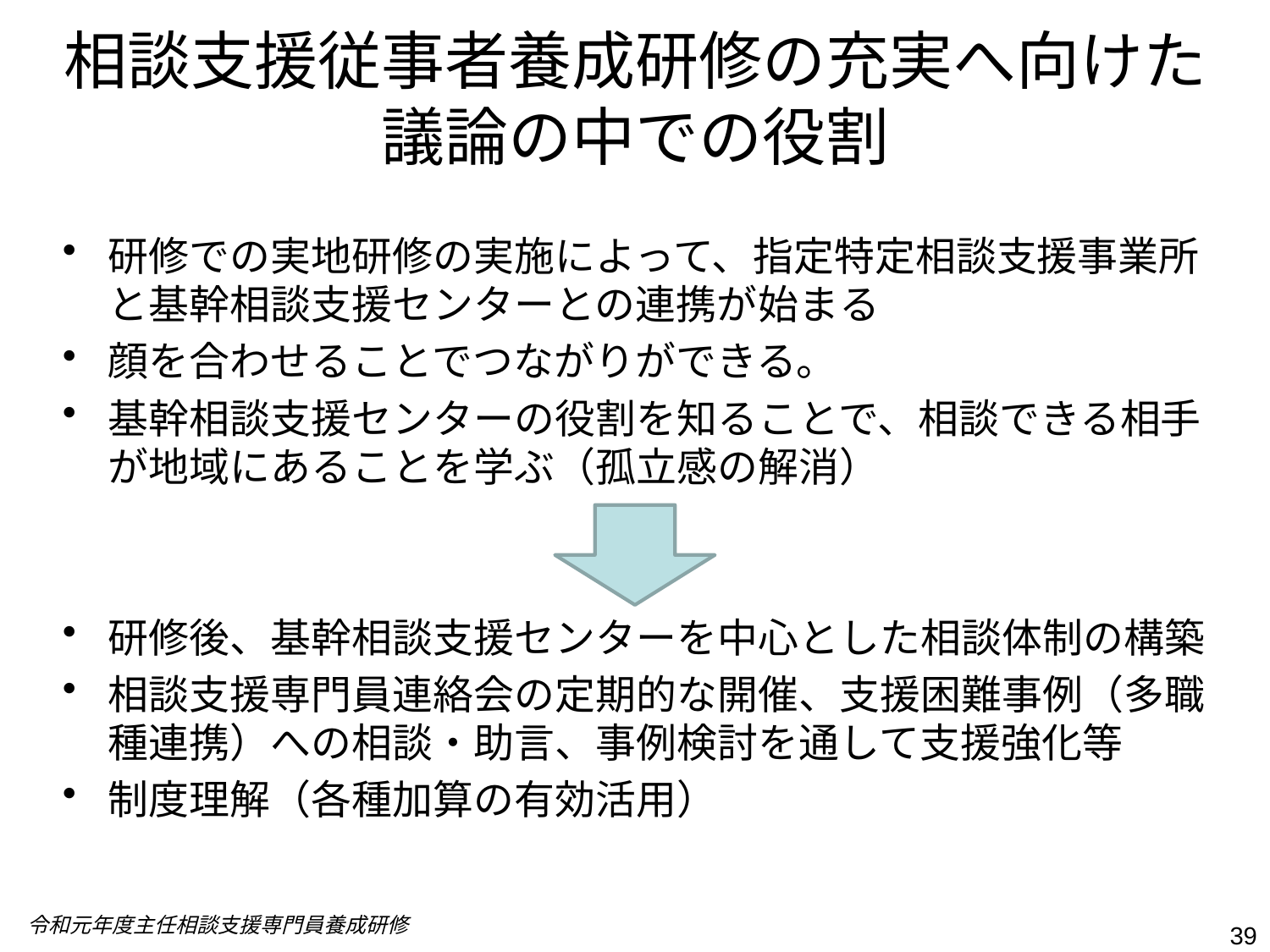

# 相談支援従事者養成研修の充実へ向けた議論の中での役割
研修での実地研修の実施によって、指定特定相談支援事業所と基幹相談支援センターとの連携が始まる
顔を合わせることでつながりができる。
基幹相談支援センターの役割を知ることで、相談できる相手が地域にあることを学ぶ（孤立感の解消）

研修後、基幹相談支援センターを中心とした相談体制の構築
相談支援専門員連絡会の定期的な開催、支援困難事例（多職種連携）への相談・助言、事例検討を通して支援強化等
制度理解（各種加算の有効活用）

令和元年度主任相談支援専門員養成研修
39